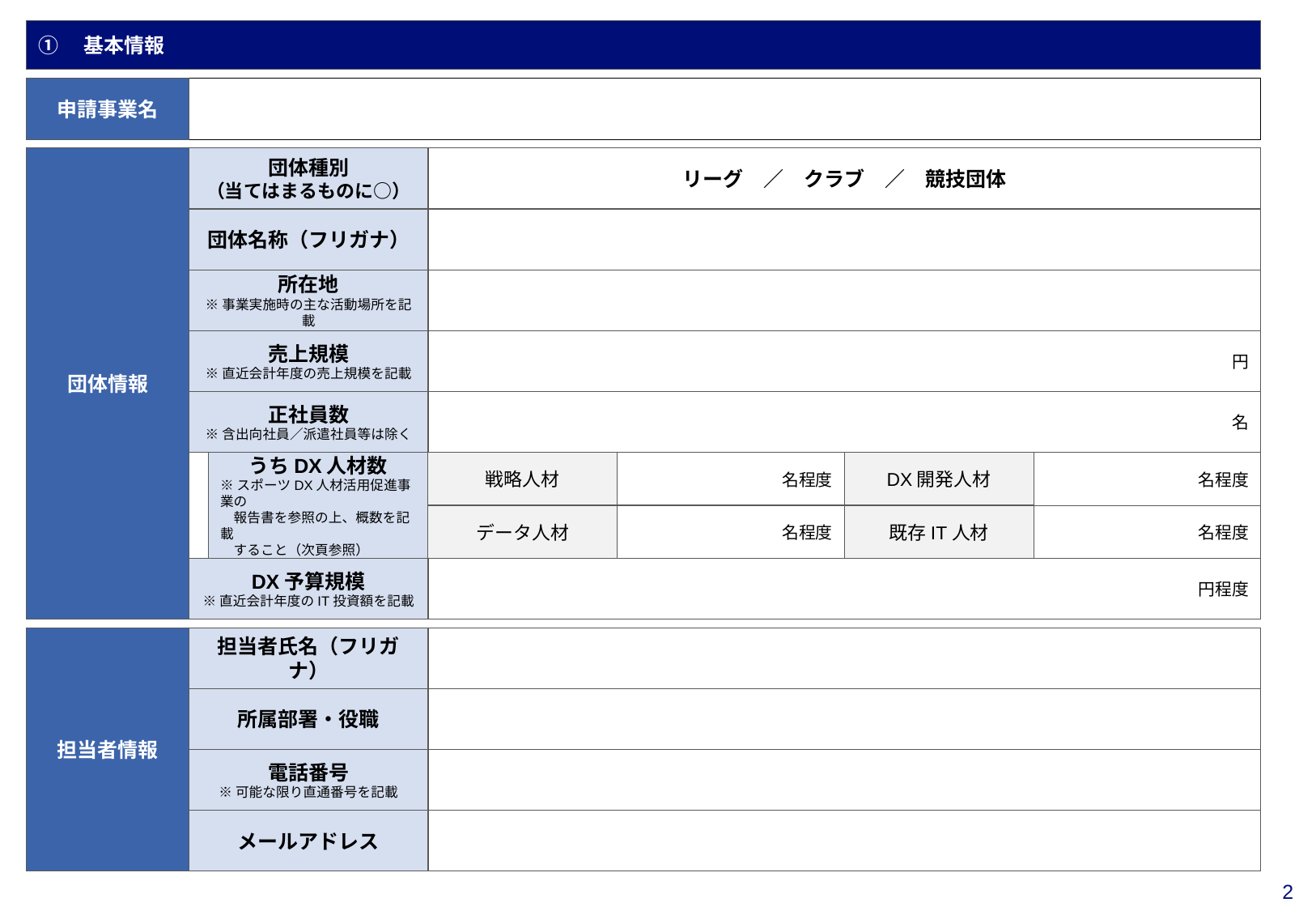

①　基本情報
申請事業名

団体情報
団体種別
（当てはまるものに○）
リーグ　／　クラブ　／　競技団体
団体名称（フリガナ）

所在地
※事業実施時の主な活動場所を記載

売上規模
※直近会計年度の売上規模を記載
円
正社員数
※含出向社員／派遣社員等は除く
名
うちDX人材数
※スポーツDX人材活用促進事業の
　報告書を参照の上、概数を記載
　すること（次頁参照）
戦略人材
名程度
DX開発人材
名程度
名程度
名程度
データ人材
既存IT人材
DX予算規模
※直近会計年度のIT投資額を記載
円程度
担当者情報
担当者氏名（フリガナ）

所属部署・役職

電話番号
※可能な限り直通番号を記載

メールアドレス